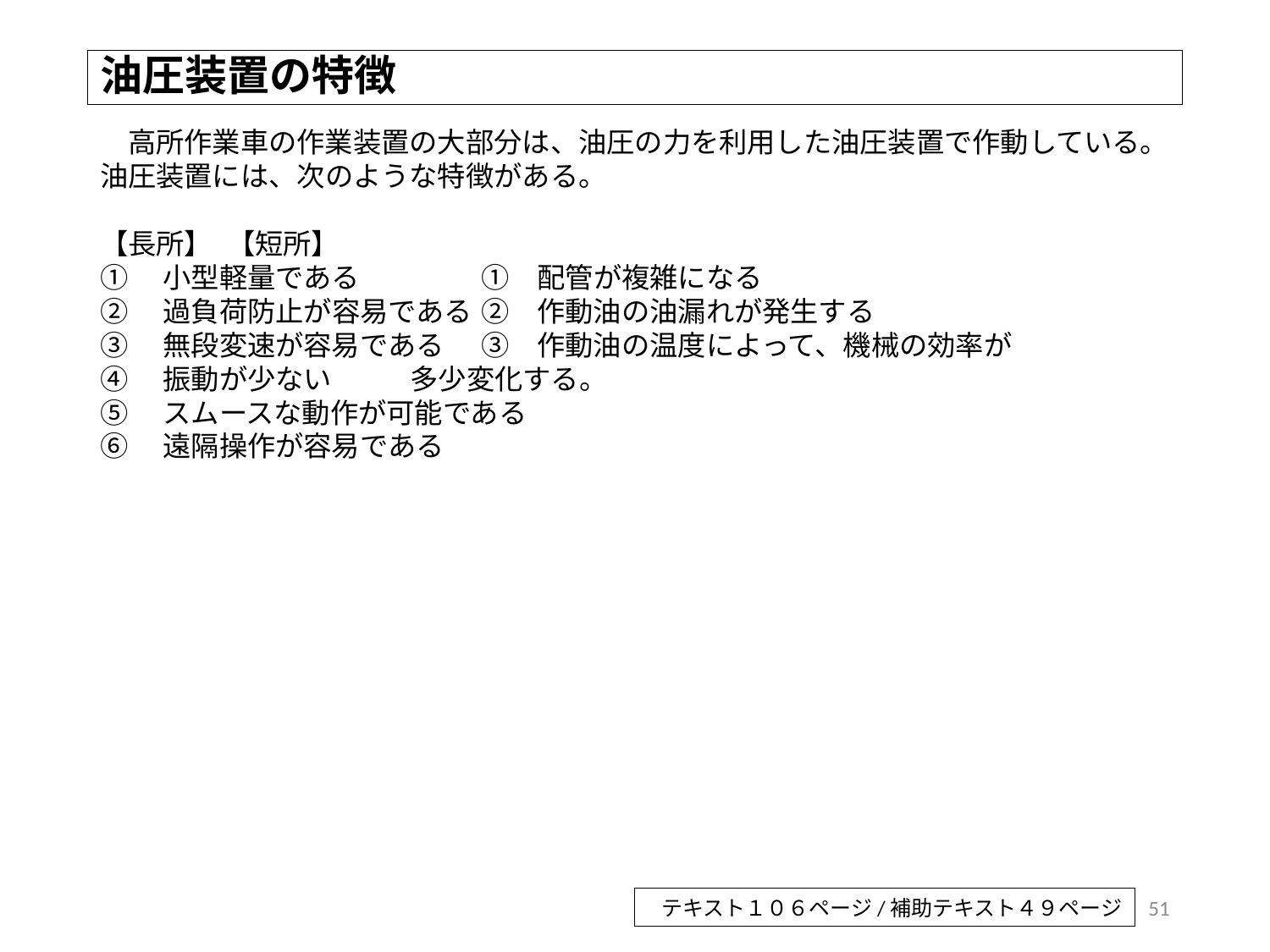

# 油圧装置の特徴
　高所作業車の作業装置の大部分は、油圧の力を利用した油圧装置で作動している。油圧装置には、次のような特徴がある。

【長所】	【短所】
①　小型軽量である	①　配管が複雑になる
②　過負荷防止が容易である	②　作動油の油漏れが発生する
③　無段変速が容易である	③　作動油の温度によって、機械の効率が
④　振動が少ない	　　多少変化する。
⑤　スムースな動作が可能である
⑥　遠隔操作が容易である
51
テキスト１０６ページ/補助テキスト４９ページ